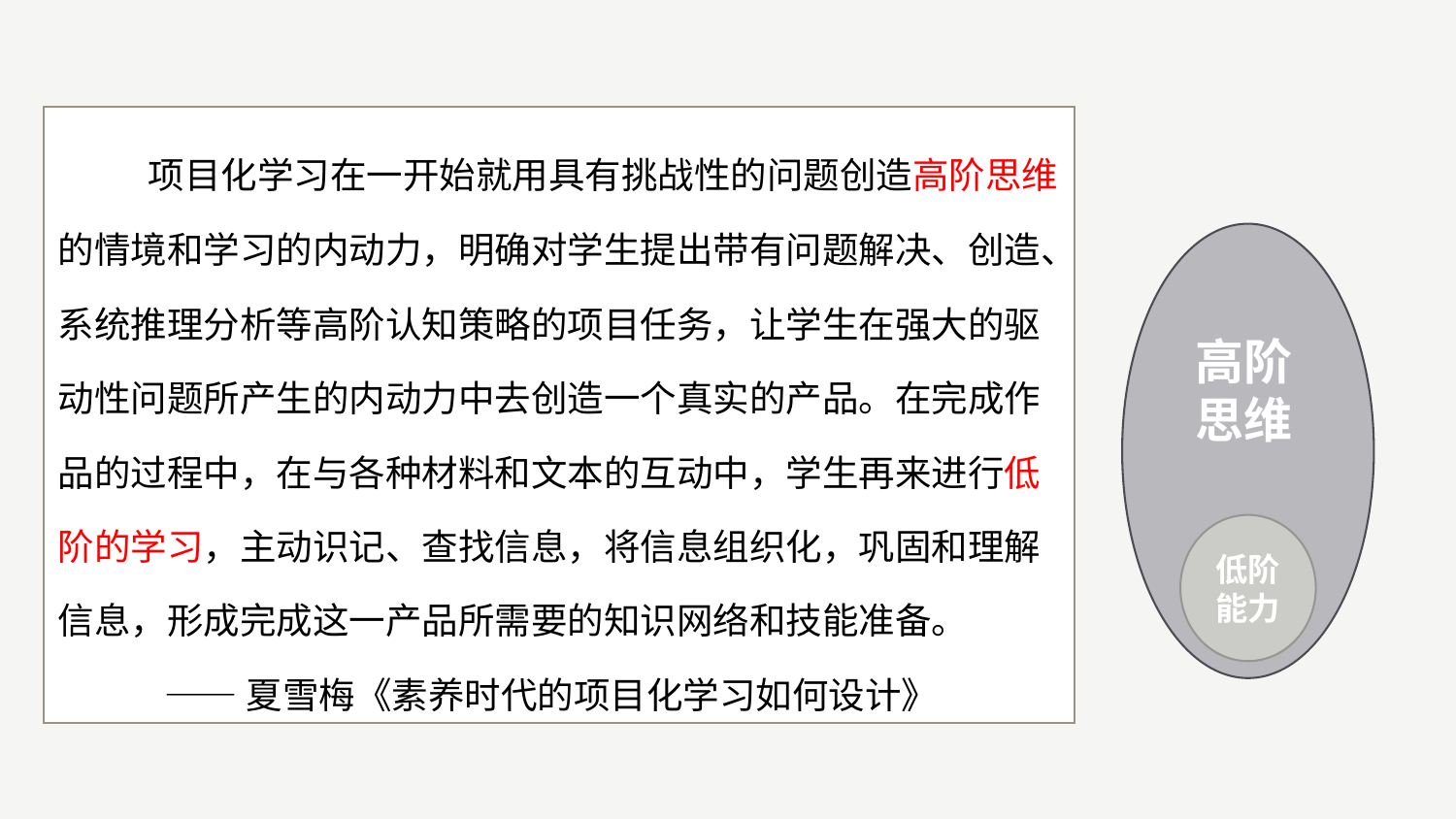

项目化学习在一开始就用具有挑战性的问题创造高阶思维的情境和学习的内动力，明确对学生提出带有问题解决、创造、系统推理分析等高阶认知策略的项目任务，让学生在强大的驱动性问题所产生的内动力中去创造一个真实的产品。在完成作品的过程中，在与各种材料和文本的互动中，学生再来进行低阶的学习，主动识记、查找信息，将信息组织化，巩固和理解信息，形成完成这一产品所需要的知识网络和技能准备。
             ——夏雪梅《素养时代的项目化学习如何设计》

高阶思维
低阶能力